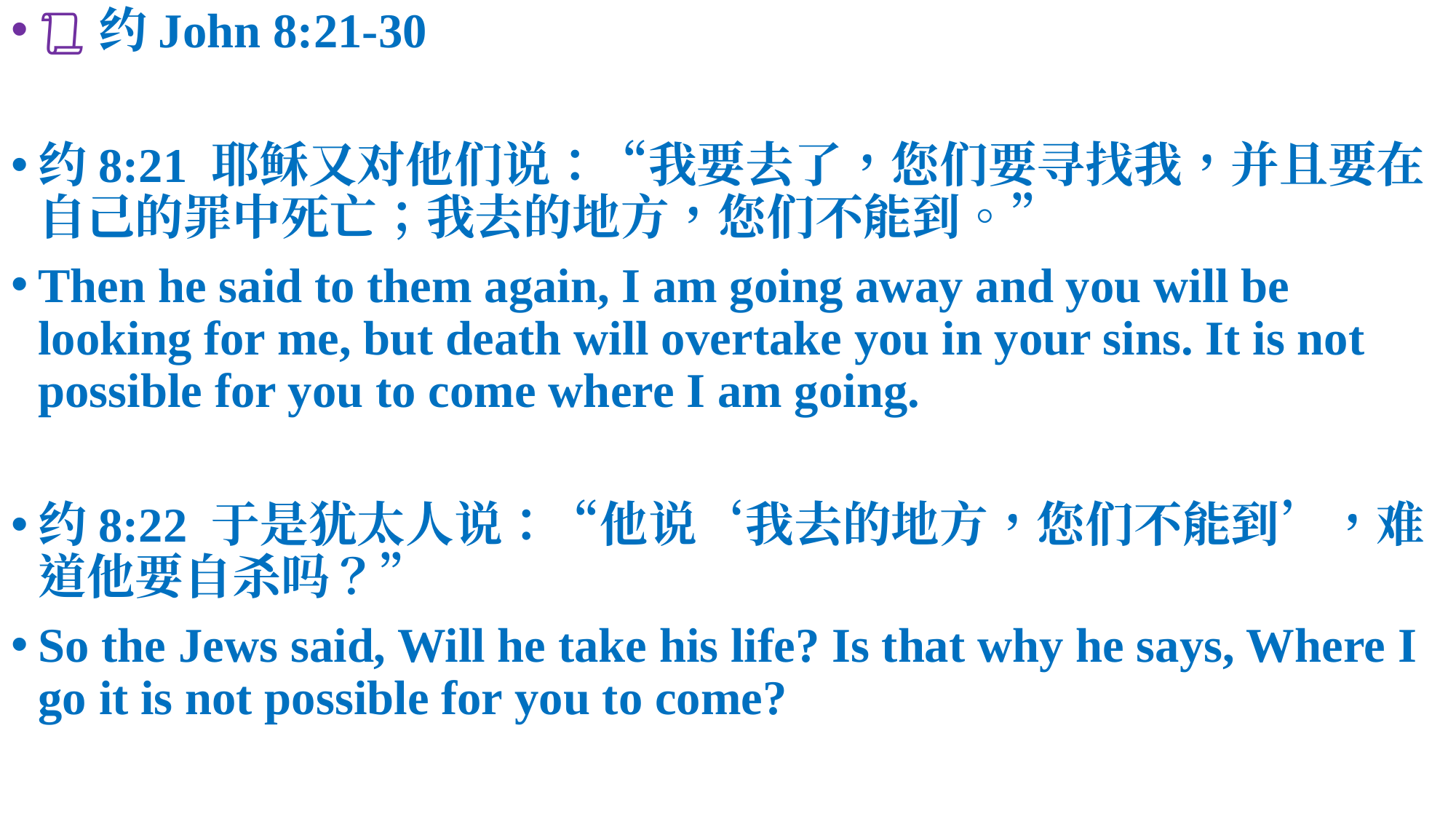

📜约John 8:21-30

约8:21 耶稣又对他们说：“我要去了，您们要寻找我，并且要在自己的罪中死亡；我去的地方，您们不能到。”
Then he said to them again, I am going away and you will be looking for me, but death will overtake you in your sins. It is not possible for you to come where I am going.

约8:22 于是犹太人说：“他说‘我去的地方，您们不能到’，难道他要自杀吗？”
So the Jews said, Will he take his life? Is that why he says, Where I go it is not possible for you to come?